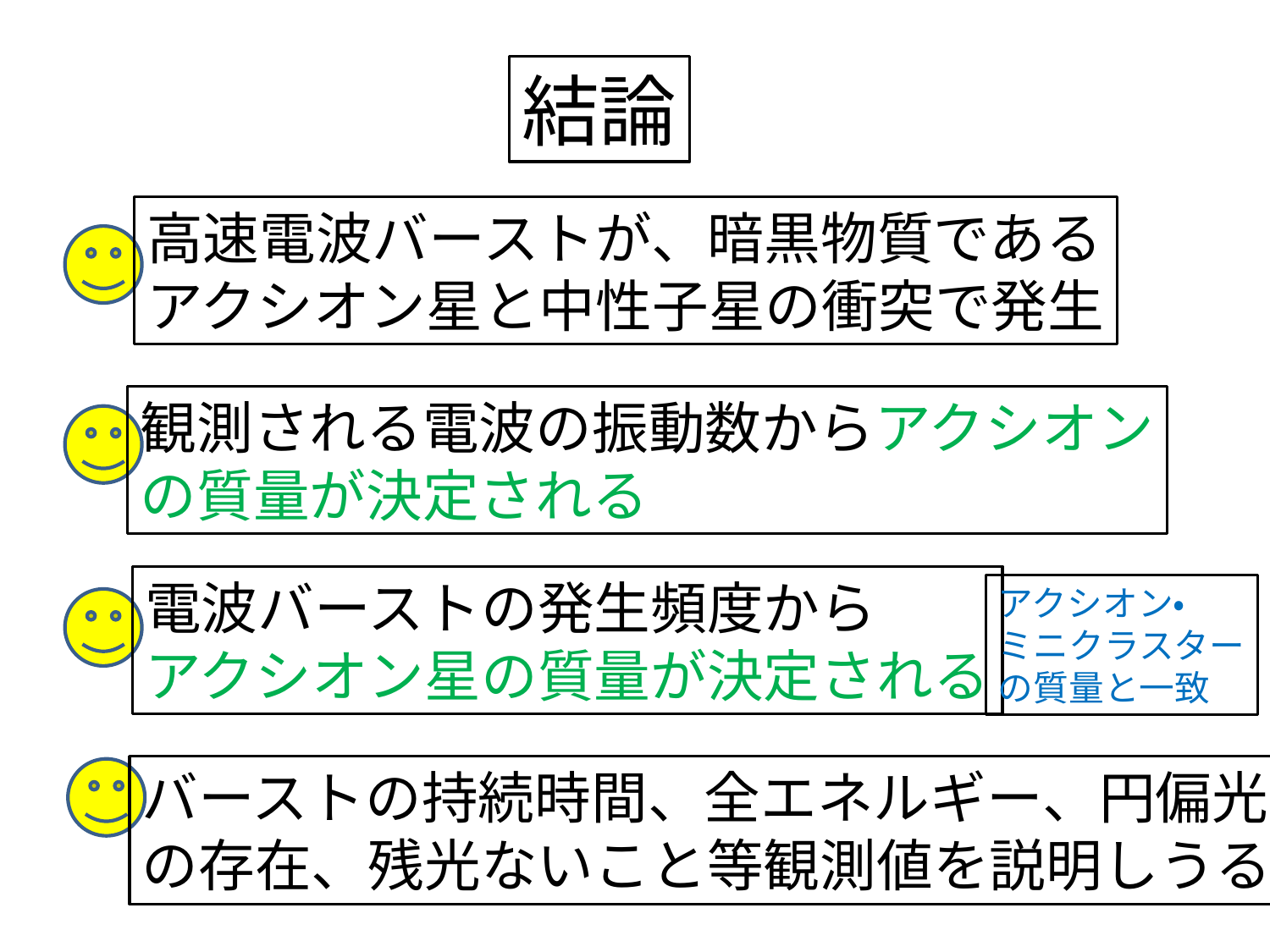

結論
高速電波バーストが、暗黒物質である
アクシオン星と中性子星の衝突で発生

観測される電波の振動数からアクシオン
の質量が決定される

電波バーストの発生頻度から
アクシオン星の質量が決定される
アクシオン・
ミニクラスター
の質量と一致

バーストの持続時間、全エネルギー、円偏光
の存在、残光ないこと等観測値を説明しうる